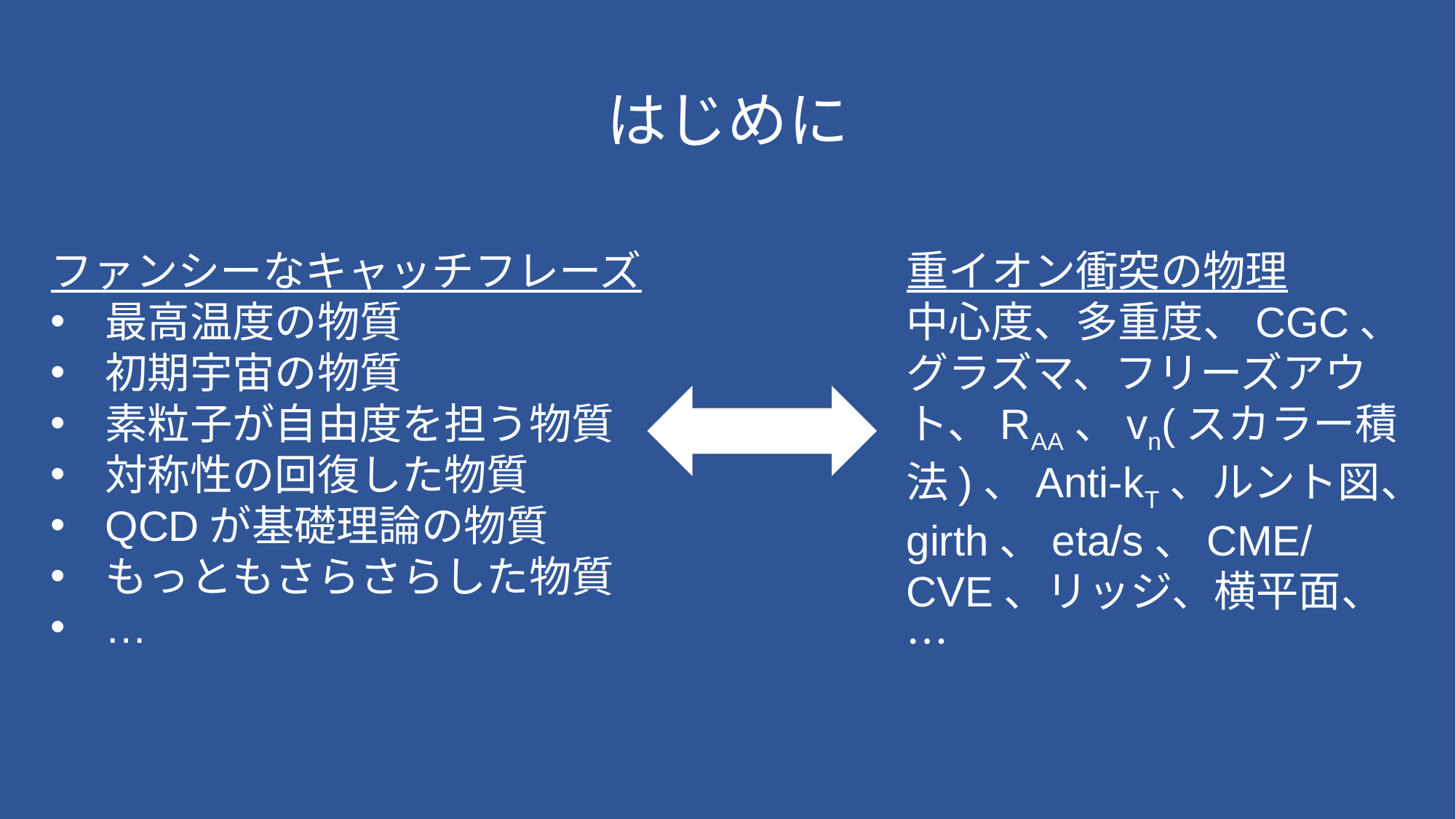

# はじめに
ファンシーなキャッチフレーズ
最高温度の物質
初期宇宙の物質
素粒子が自由度を担う物質
対称性の回復した物質
QCDが基礎理論の物質
もっともさらさらした物質
…
重イオン衝突の物理
中心度、多重度、CGC、グラズマ、フリーズアウト、RAA、vn(スカラー積法)、Anti-kT、ルント図、girth、eta/s、CME/CVE、リッジ、横平面、…